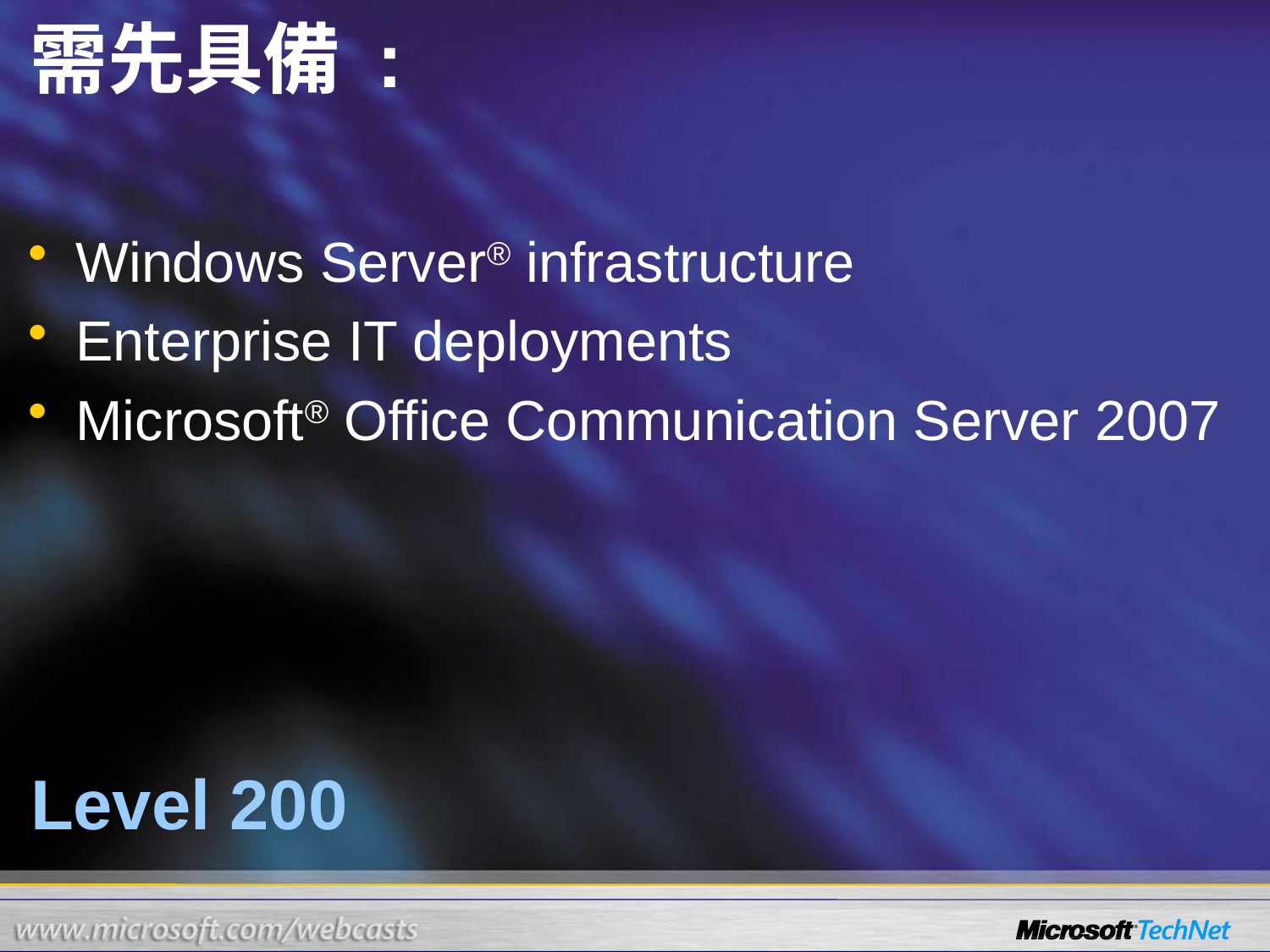

需先具備 :
Windows Server® infrastructure
Enterprise IT deployments
Microsoft® Office Communication Server 2007
Level 200